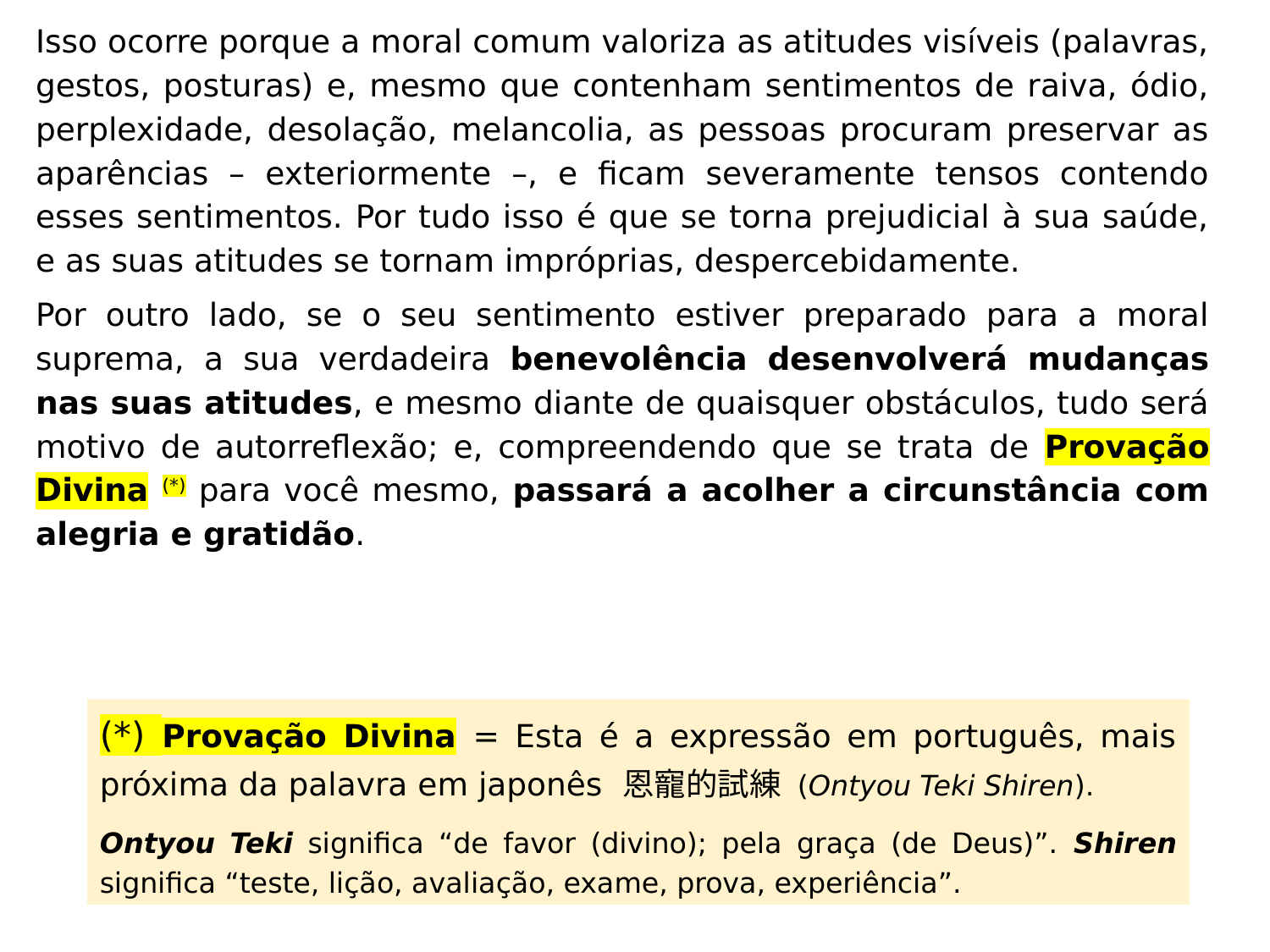

Isso ocorre porque a moral comum valoriza as atitudes visíveis (palavras, gestos, posturas) e, mesmo que contenham sentimentos de raiva, ódio, perplexidade, desolação, melancolia, as pessoas procuram preservar as aparências – exteriormente –, e ficam severamente tensos contendo esses sentimentos. Por tudo isso é que se torna prejudicial à sua saúde, e as suas atitudes se tornam impróprias, despercebidamente.
Por outro lado, se o seu sentimento estiver preparado para a moral suprema, a sua verdadeira benevolência desenvolverá mudanças nas suas atitudes, e mesmo diante de quaisquer obstáculos, tudo será motivo de autorreflexão; e, compreendendo que se trata de Provação Divina (*) para você mesmo, passará a acolher a circunstância com alegria e gratidão.
(*) Provação Divina = Esta é a expressão em português, mais próxima da palavra em japonês 恩寵的試練 (Ontyou Teki Shiren).
Ontyou Teki significa “de favor (divino); pela graça (de Deus)”. Shiren significa “teste, lição, avaliação, exame, prova, experiência”.